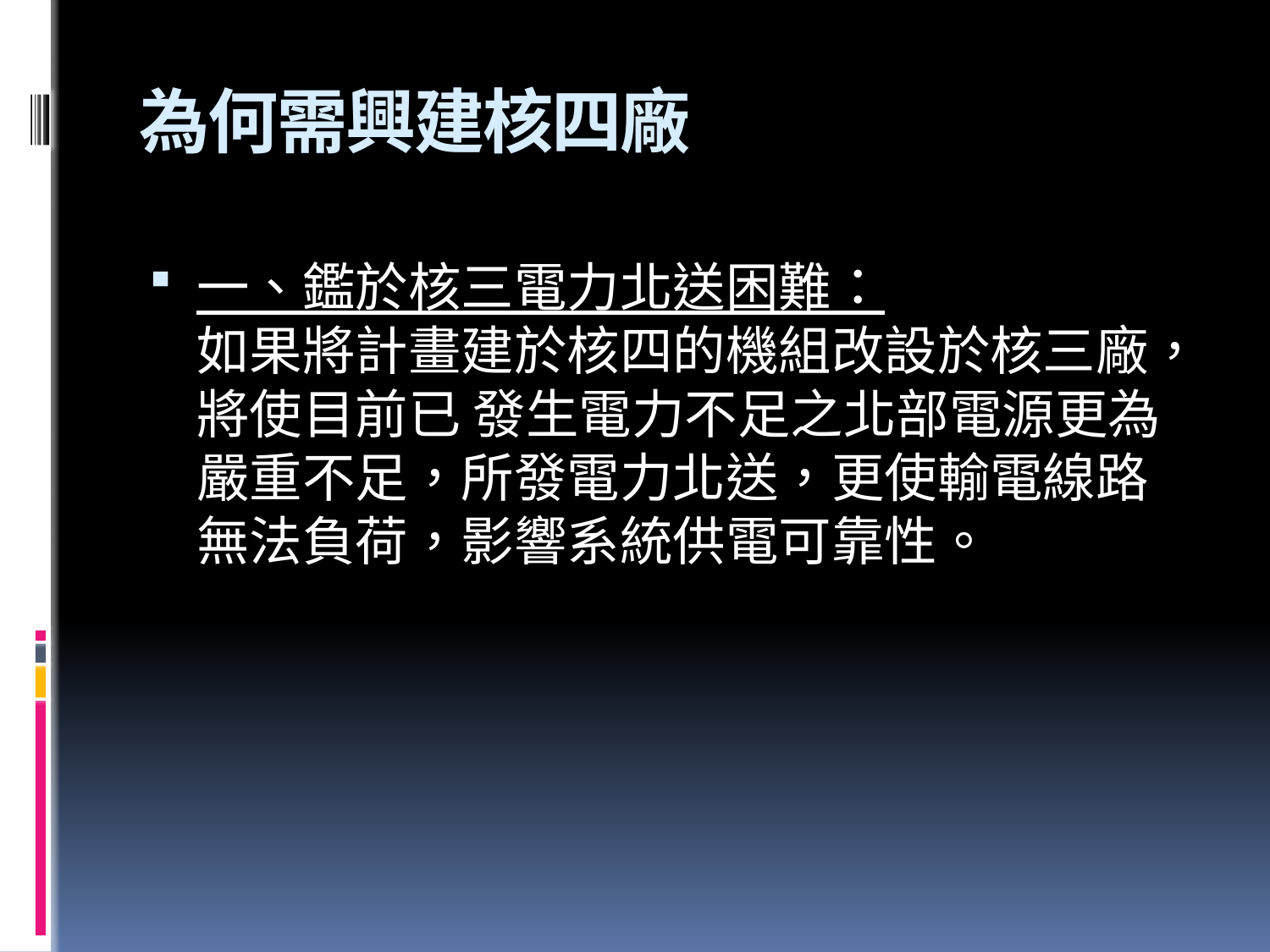

# 為何需興建核四廠
一、鑑於核三電力北送困難：
如果將計畫建於核四的機組改設於核三廠，將使目前已 發生電力不足之北部電源更為嚴重不足，所發電力北送，更使輸電線路無法負荷，影響系統供電可靠性。